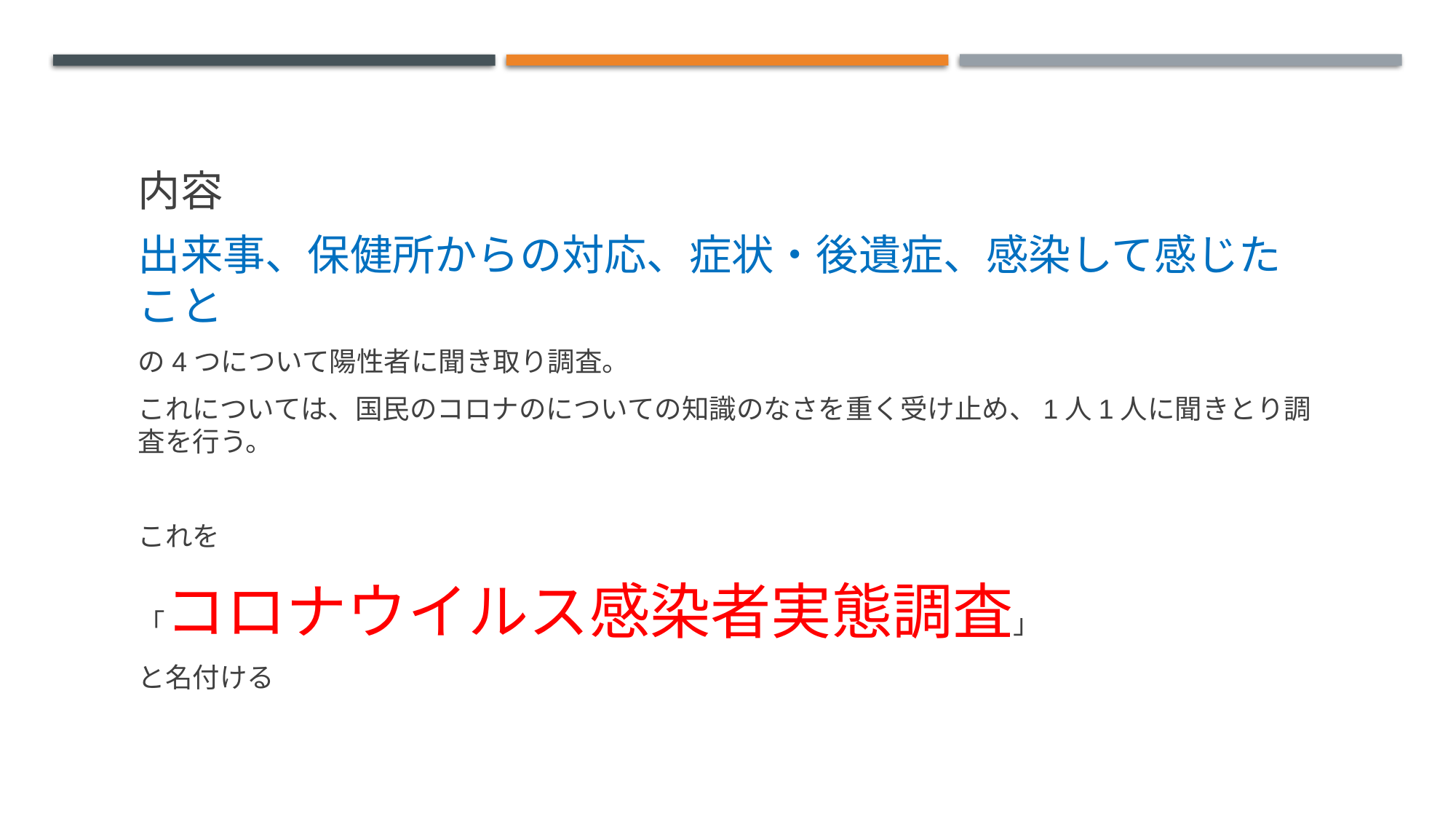

# 内容
出来事、保健所からの対応、症状・後遺症、感染して感じたこと
の4つについて陽性者に聞き取り調査。
これについては、国民のコロナのについての知識のなさを重く受け止め、1人1人に聞きとり調査を行う。

これを
「コロナウイルス感染者実態調査」
と名付ける